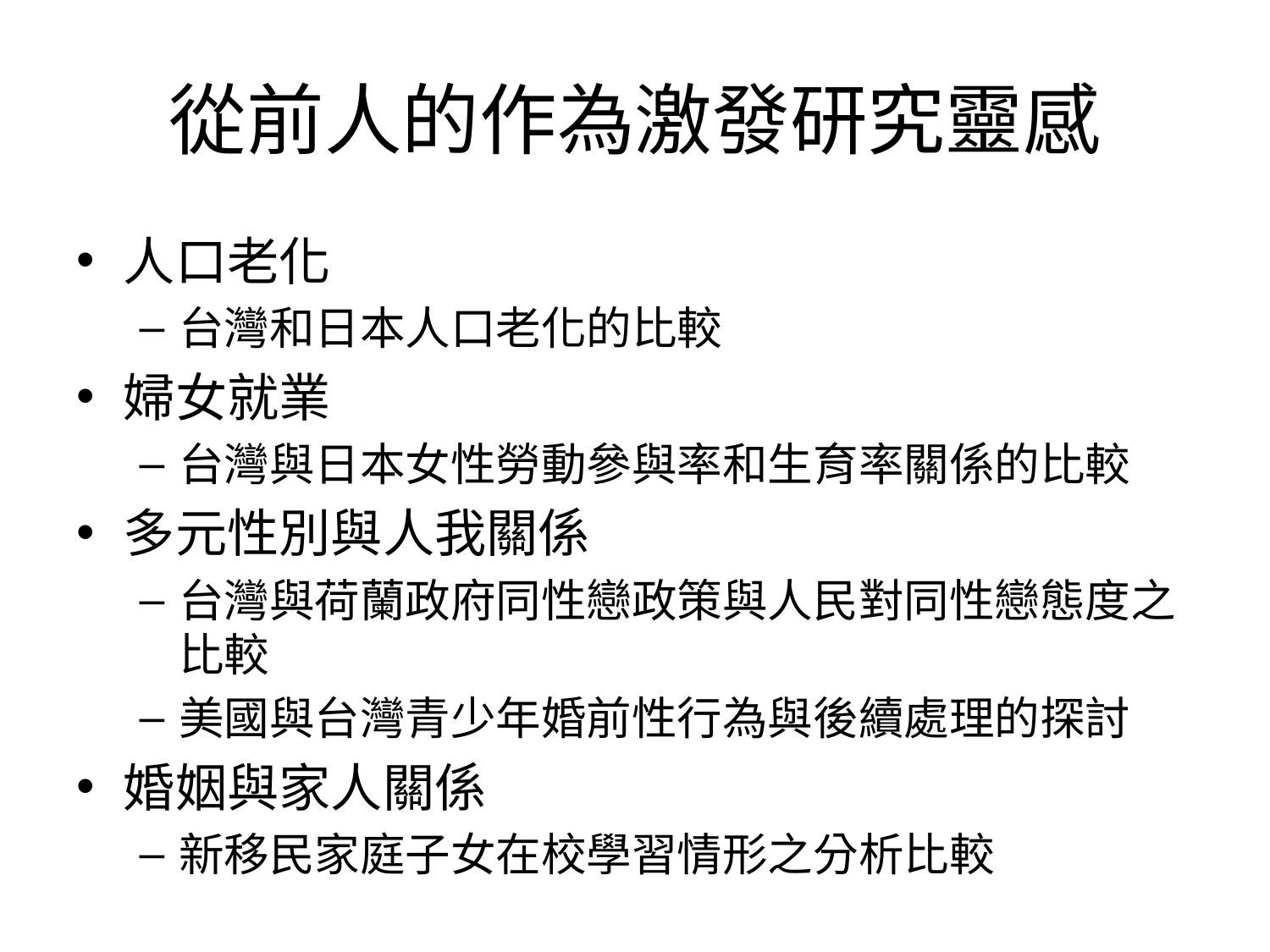

# 從前人的作為激發研究靈感
人口老化
台灣和日本人口老化的比較
婦女就業
台灣與日本女性勞動參與率和生育率關係的比較
多元性別與人我關係
台灣與荷蘭政府同性戀政策與人民對同性戀態度之比較
美國與台灣青少年婚前性行為與後續處理的探討
婚姻與家人關係
新移民家庭子女在校學習情形之分析比較